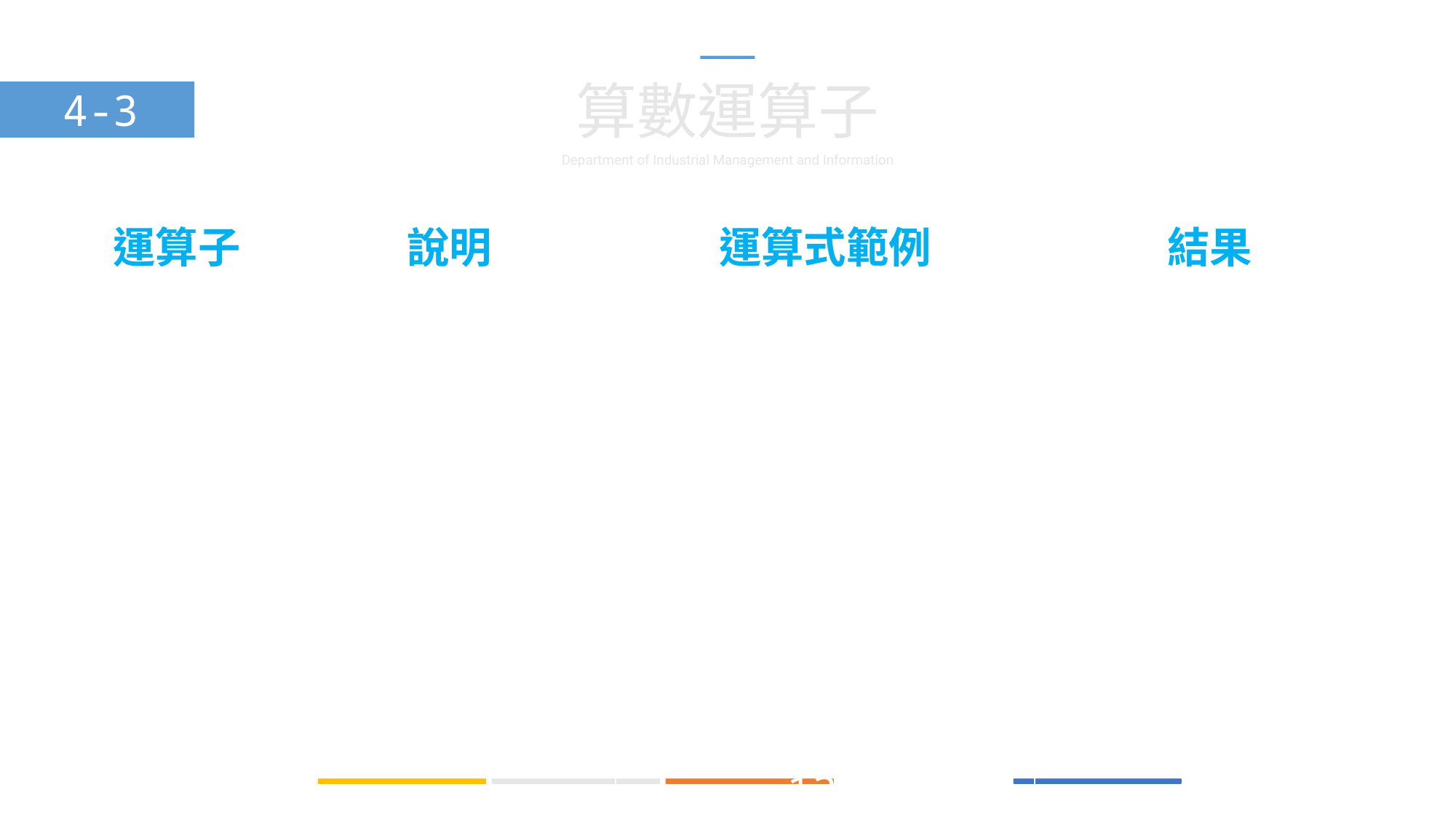

算數運算子
4-3
| 運算子 | 說明 | 運算式範例 | 結果 |
| --- | --- | --- | --- |
| - | 負號 | -$a (-18) | -18 |
| \* | 乘法 | $a \* $b (18 \* 13) | 234 |
| / | 除法 | $a / $b (18 / 13) | 1.3846153846154 |
| % | 餘數 | $a % $b (18 % 13) | 5 |
| + | 加法 | $a + $b (18 + 13) | 31 |
| - | 減法 | $a – $b (18 - 13) | 5 |